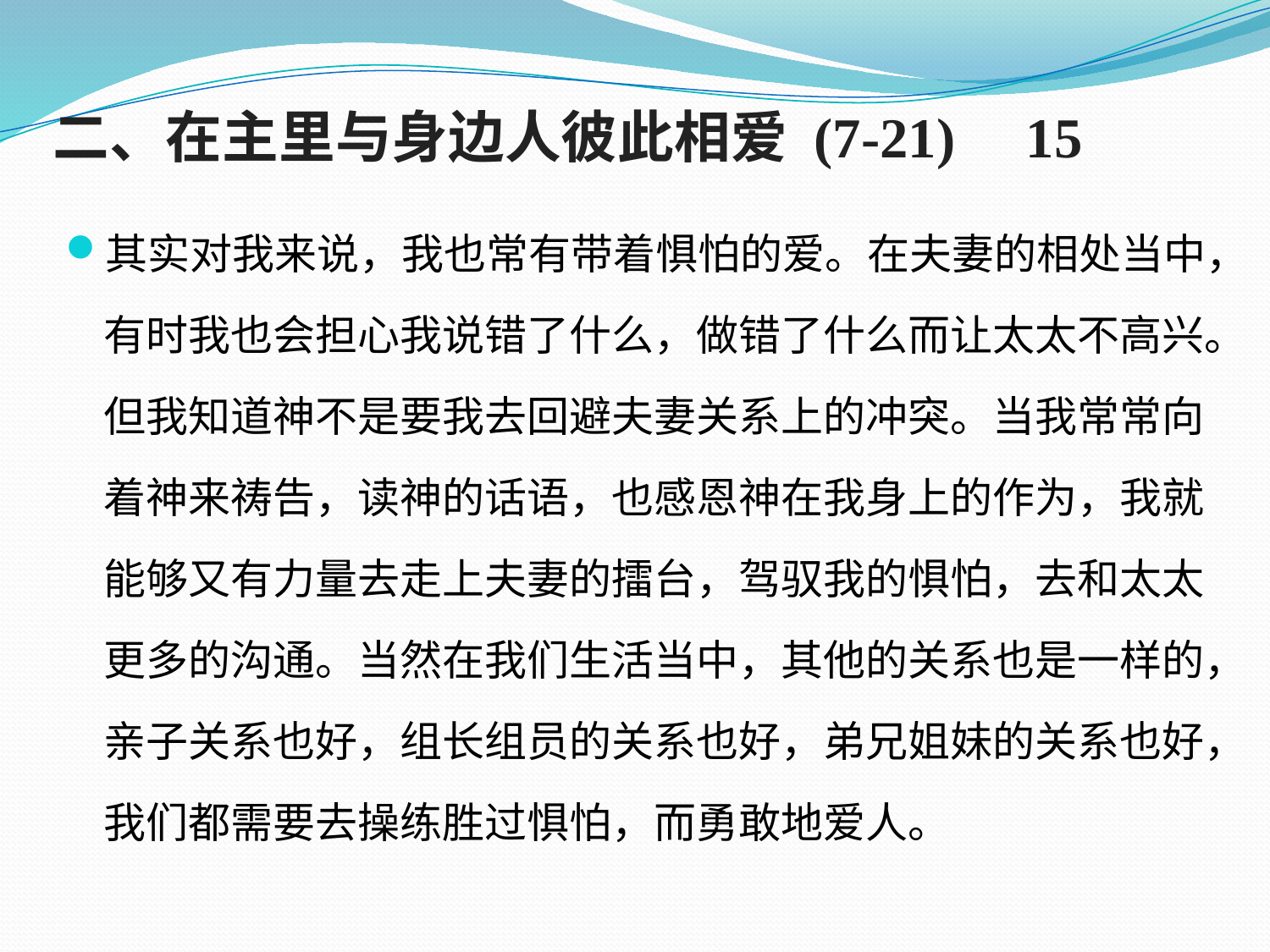

# 二、在主里与身边人彼此相爱 (7-21)     15
其实对我来说，我也常有带着惧怕的爱。在夫妻的相处当中，有时我也会担心我说错了什么，做错了什么而让太太不高兴。但我知道神不是要我去回避夫妻关系上的冲突。当我常常向着神来祷告，读神的话语，也感恩神在我身上的作为，我就能够又有力量去走上夫妻的擂台，驾驭我的惧怕，去和太太更多的沟通。当然在我们生活当中，其他的关系也是一样的，亲子关系也好，组长组员的关系也好，弟兄姐妹的关系也好，我们都需要去操练胜过惧怕，而勇敢地爱人。